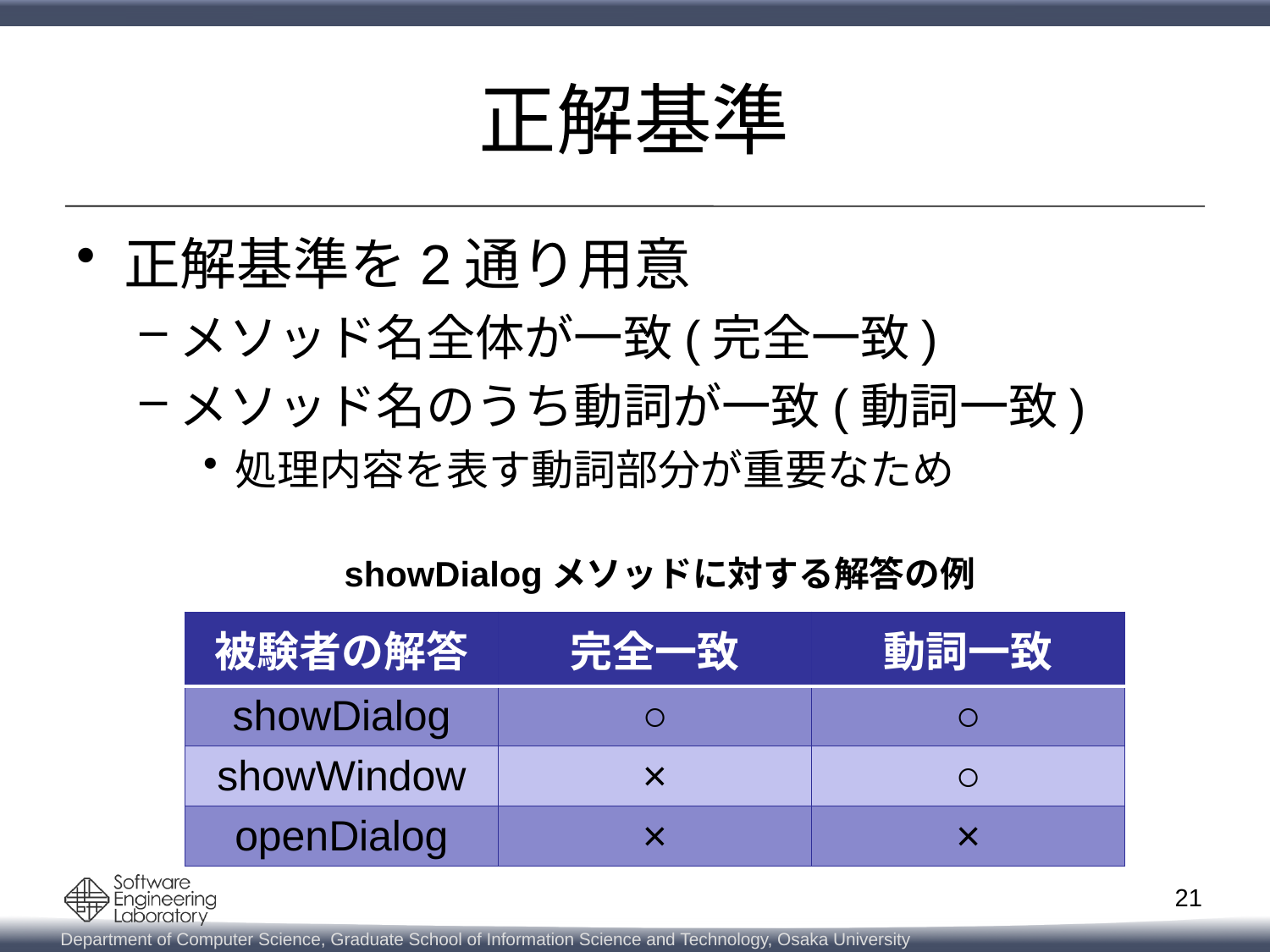

# 正解基準
正解基準を2通り用意
メソッド名全体が一致(完全一致)
メソッド名のうち動詞が一致(動詞一致)
処理内容を表す動詞部分が重要なため
showDialogメソッドに対する解答の例
| 被験者の解答 | 完全一致 | 動詞一致 |
| --- | --- | --- |
| showDialog | ○ | ○ |
| showWindow | × | ○ |
| openDialog | × | × |
21